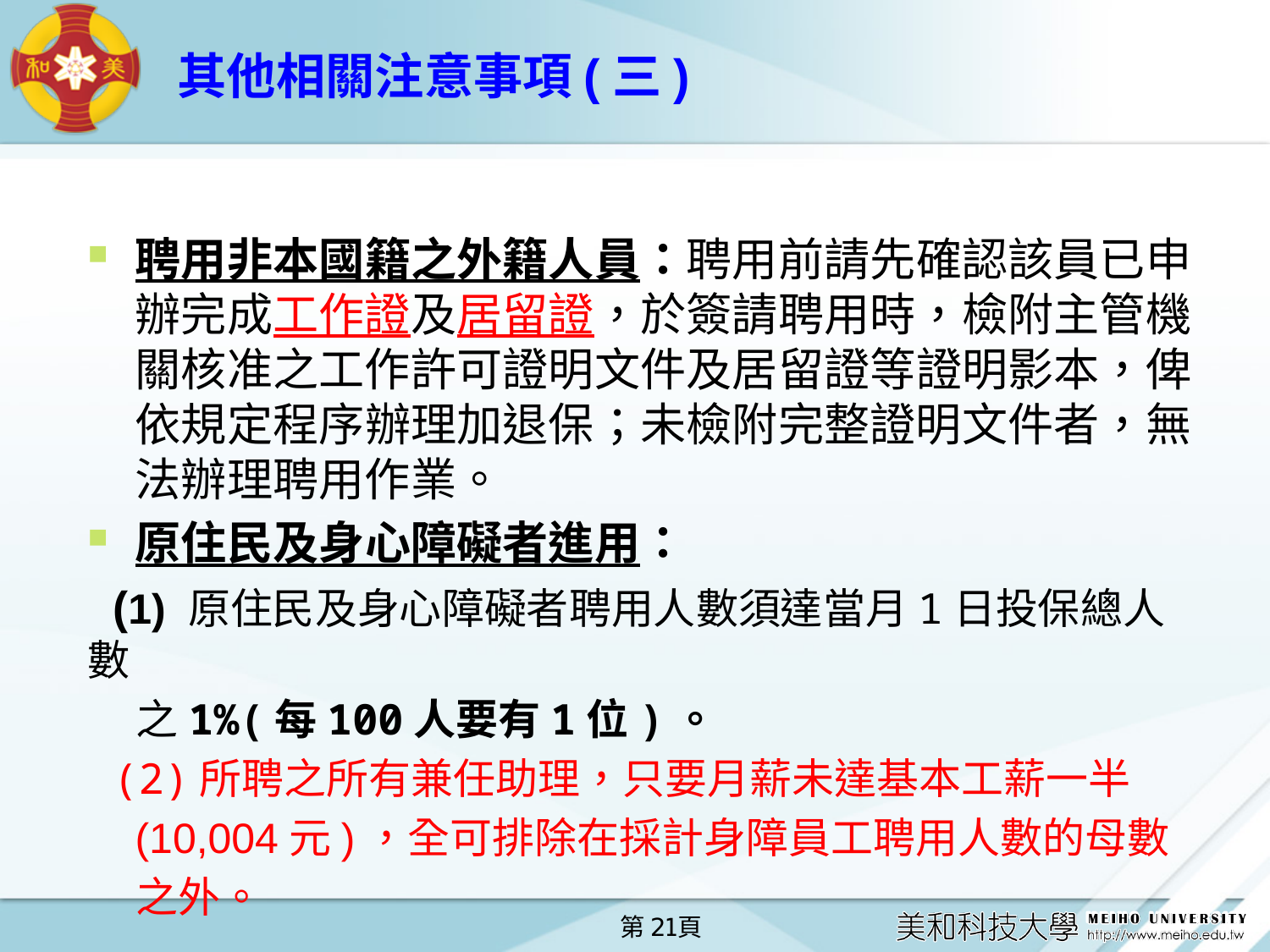

# 其他相關注意事項(三)
聘用非本國籍之外籍人員：聘用前請先確認該員已申辦完成工作證及居留證，於簽請聘用時，檢附主管機關核准之工作許可證明文件及居留證等證明影本，俾依規定程序辦理加退保；未檢附完整證明文件者，無法辦理聘用作業。
原住民及身心障礙者進用：
  (1) 原住民及身心障礙者聘用人數須達當月1日投保總人數
    之1%(每100人要有1位)。
 (2)所聘之所有兼任助理，只要月薪未達基本工薪一半
    (10,004元)，全可排除在採計身障員工聘用人數的母數
    之外。